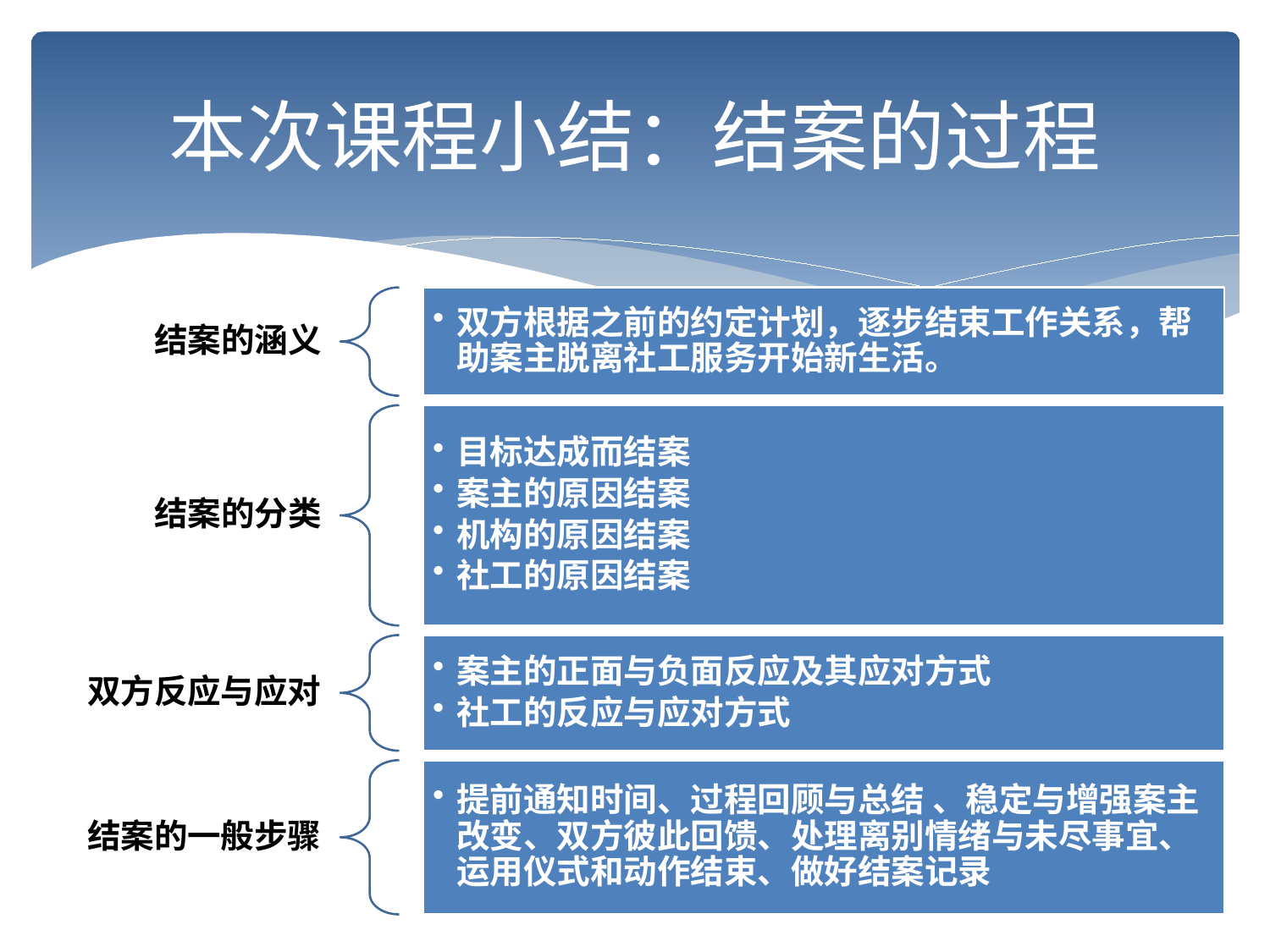

# 本次课程小结：结案的过程
结案的涵义
双方根据之前的约定计划，逐步结束工作关系，帮助案主脱离社工服务开始新生活。
结案的分类
目标达成而结案
案主的原因结案
机构的原因结案
社工的原因结案
双方反应与应对
案主的正面与负面反应及其应对方式
社工的反应与应对方式
结案的一般步骤
提前通知时间、过程回顾与总结 、稳定与增强案主改变、双方彼此回馈、处理离别情绪与未尽事宜、运用仪式和动作结束、做好结案记录